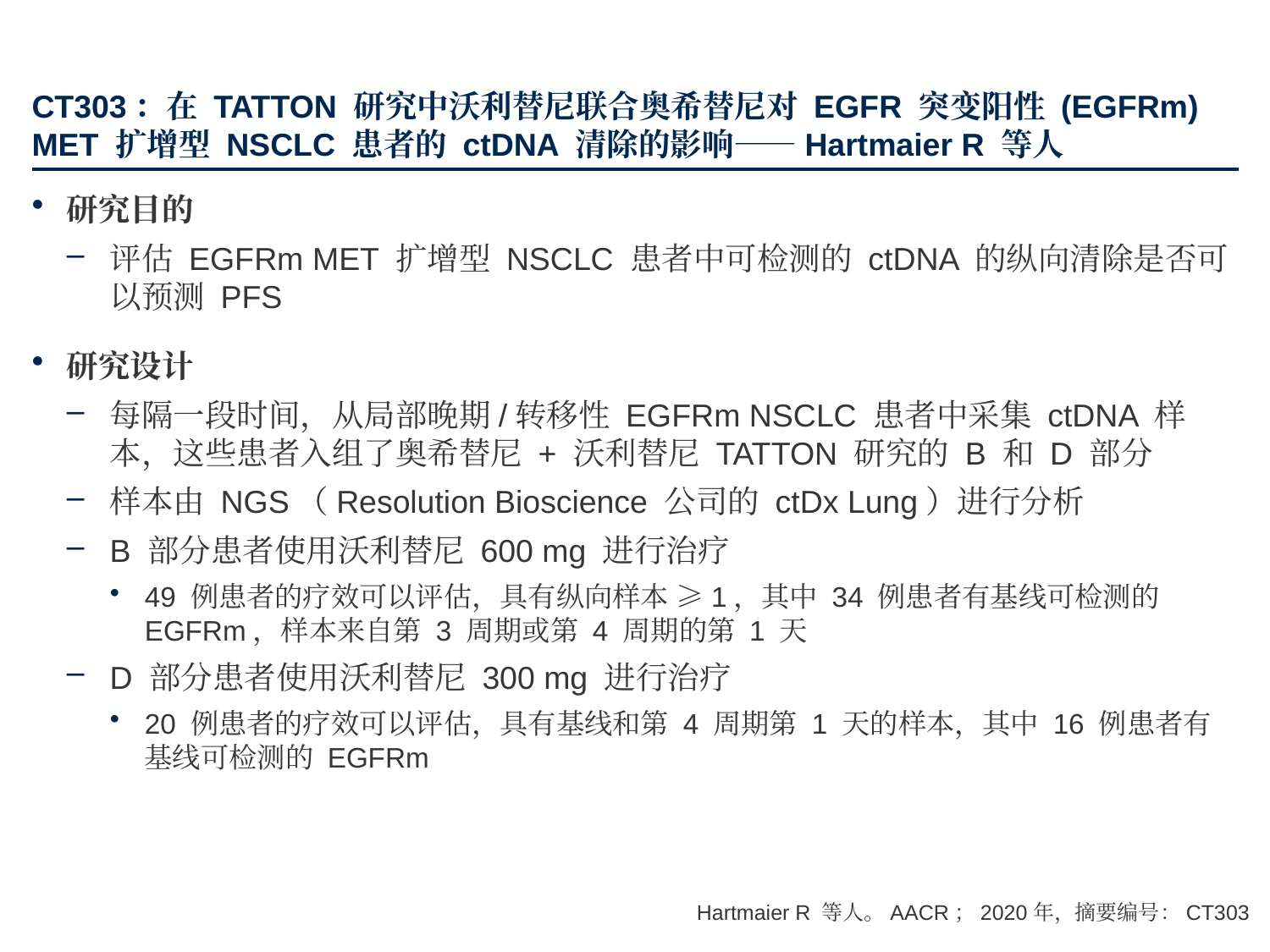

# CT303：在 TATTON 研究中沃利替尼联合奥希替尼对 EGFR 突变阳性 (EGFRm) MET 扩增型 NSCLC 患者的 ctDNA 清除的影响——Hartmaier R 等人
研究目的
评估 EGFRm MET 扩增型 NSCLC 患者中可检测的 ctDNA 的纵向清除是否可以预测 PFS
研究设计
每隔一段时间，从局部晚期/转移性 EGFRm NSCLC 患者中采集 ctDNA 样本，这些患者入组了奥希替尼 + 沃利替尼 TATTON 研究的 B 和 D 部分
样本由 NGS（Resolution Bioscience 公司的 ctDx Lung）进行分析
B 部分患者使用沃利替尼 600 mg 进行治疗
49 例患者的疗效可以评估，具有纵向样本 ≥1，其中 34 例患者有基线可检测的 EGFRm，样本来自第 3 周期或第 4 周期的第 1 天
D 部分患者使用沃利替尼 300 mg 进行治疗
20 例患者的疗效可以评估，具有基线和第 4 周期第 1 天的样本，其中 16 例患者有基线可检测的 EGFRm

Hartmaier R 等人。AACR；2020年，摘要编号：CT303